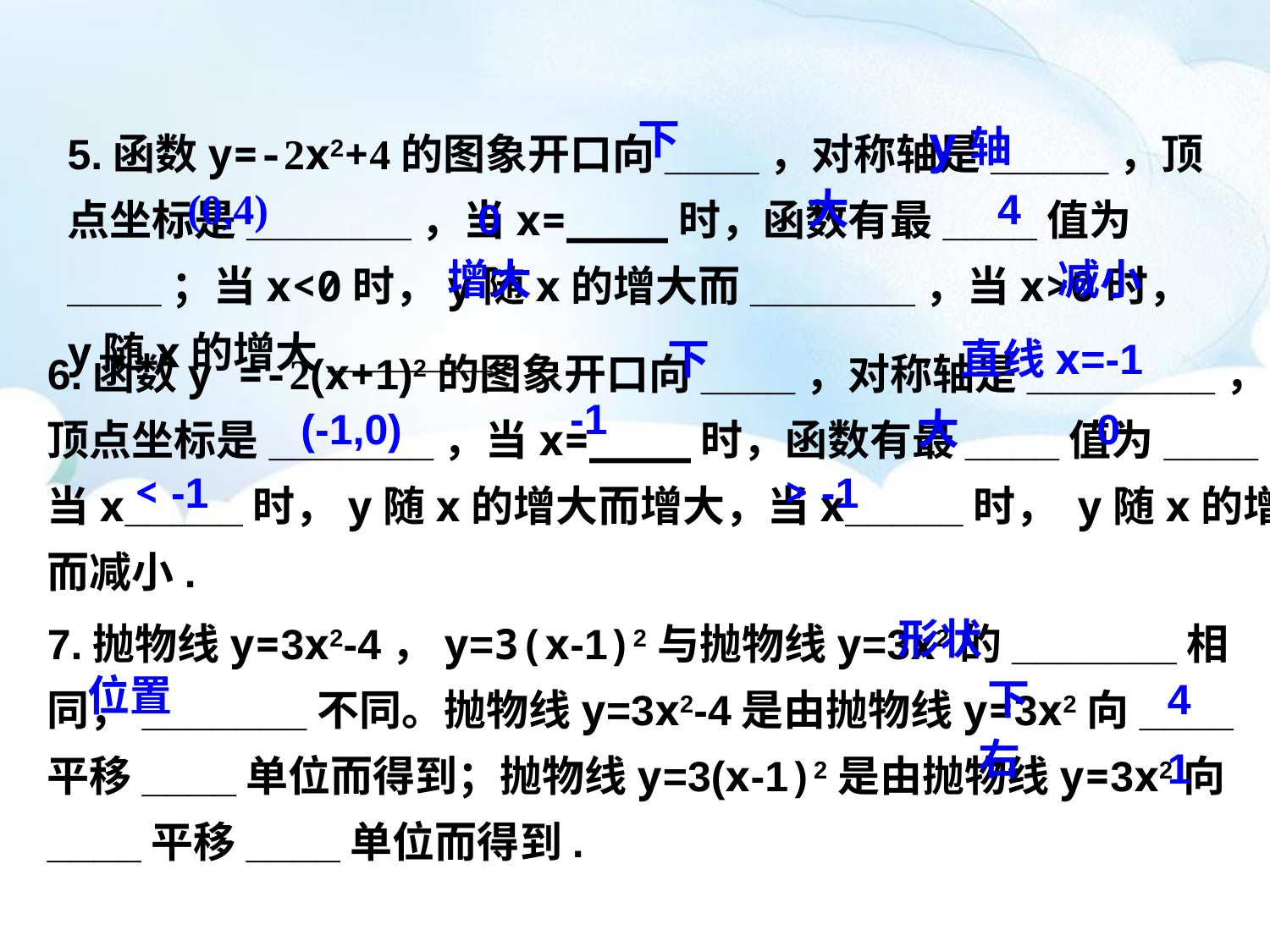

5.函数y=-2x2+4的图象开口向____，对称轴是_____，顶点坐标是_______，当x=____时，函数有最____值为____；当x<0时，y随x的增大而_______，当x>0时， y随x的增大_______。
下
y轴
(0,4)
大
4
0
增大
减小
6.函数y =-2(x+1)2的图象开口向____，对称轴是________，
顶点坐标是_______，当x=____时，函数有最____值为____；
当x_____时，y随x的增大而增大，当x_____时， y随x的增大
而减小.
下
直线x=-1
-1
(-1,0)
大
0
< -1
> -1
7.抛物线y=3x2-4，y=3(x-1)2与抛物线y=3x2的_______相同，_______不同。抛物线y=3x2-4是由抛物线y=3x2向____平移____单位而得到；抛物线y=3(x-1)2是由抛物线y=3x2向____平移____单位而得到.
形状
位置
下
4
右
1